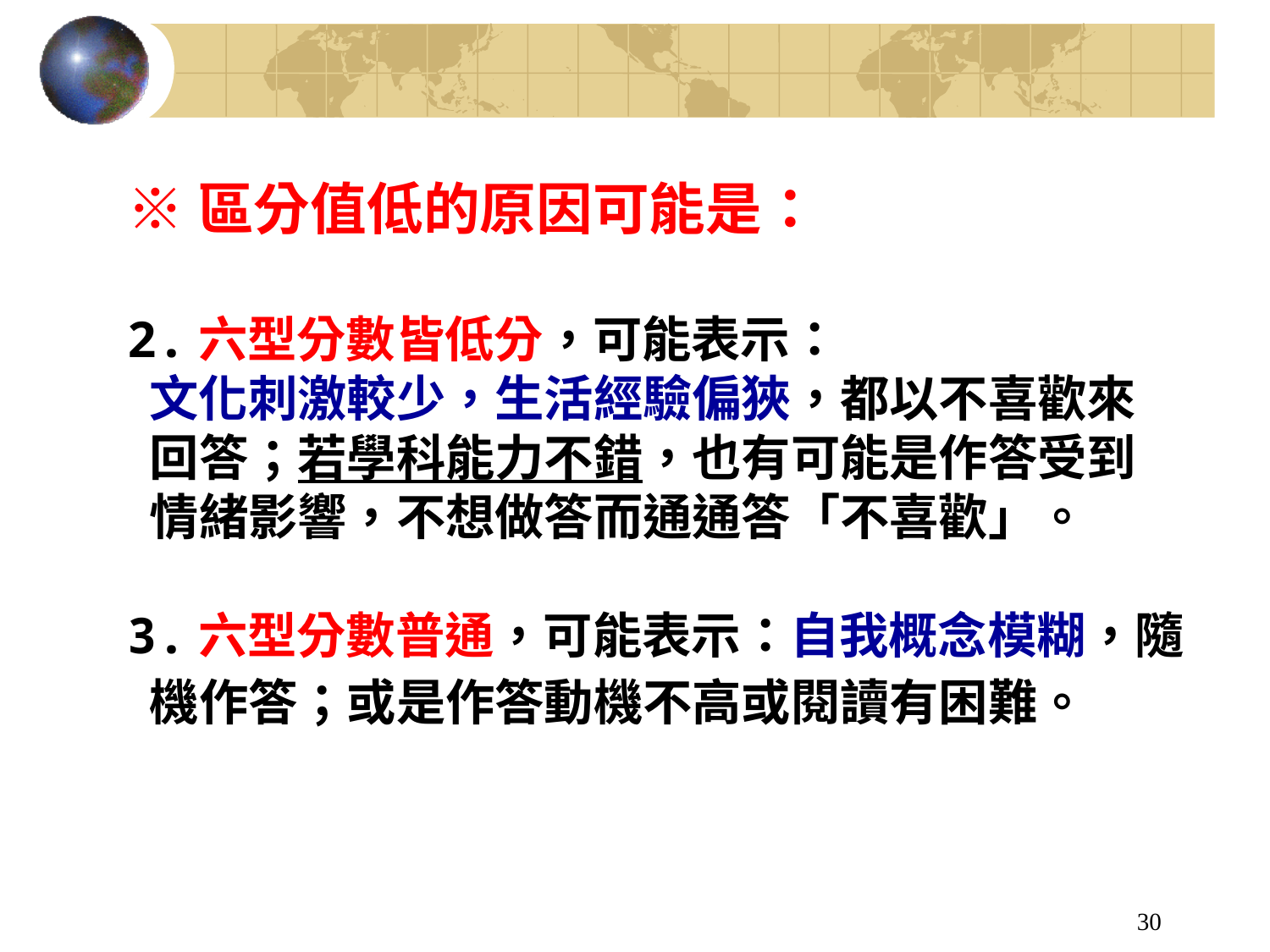

※區分值低的原因可能是：
2.六型分數皆低分，可能表示：
  文化刺激較少，生活經驗偏狹，都以不喜歡來
  回答；若學科能力不錯，也有可能是作答受到
  情緒影響，不想做答而通通答「不喜歡」。
3.六型分數普通，可能表示：自我概念模糊，隨
  機作答；或是作答動機不高或閱讀有困難。
30